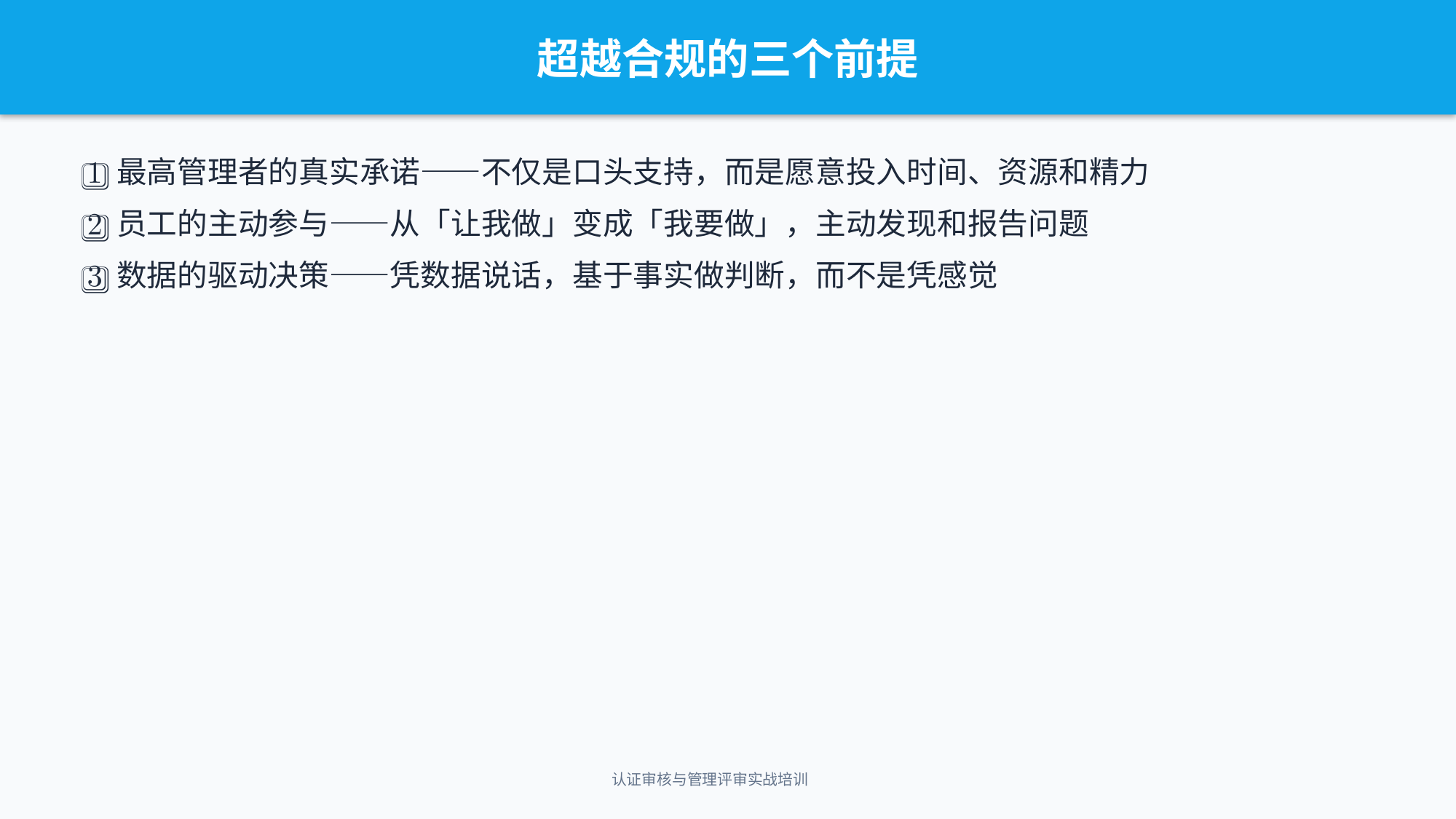

超越合规的三个前提
1️⃣ 最高管理者的真实承诺——不仅是口头支持，而是愿意投入时间、资源和精力
2️⃣ 员工的主动参与——从「让我做」变成「我要做」，主动发现和报告问题
3️⃣ 数据的驱动决策——凭数据说话，基于事实做判断，而不是凭感觉
认证审核与管理评审实战培训